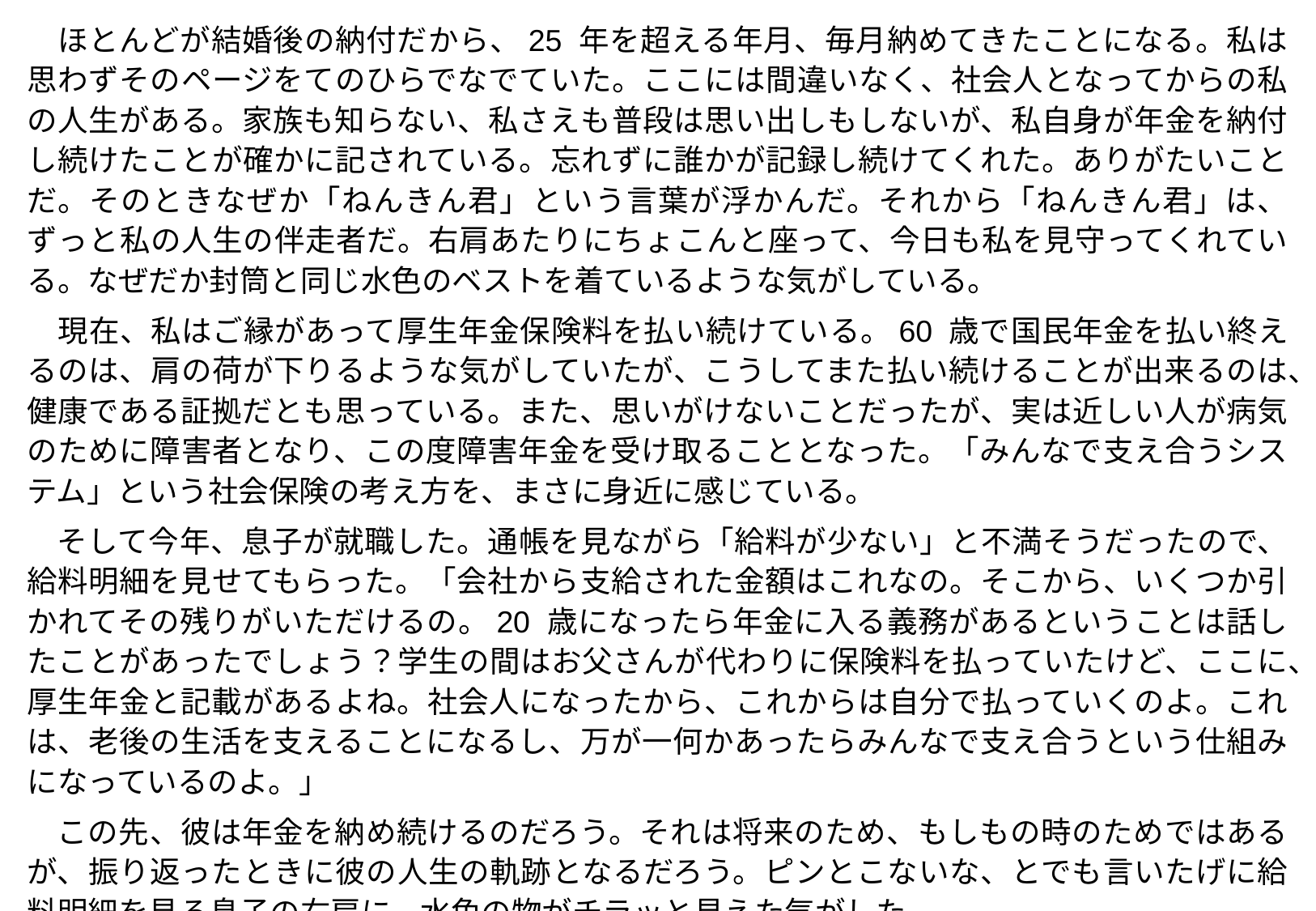

「わたしと年金」エッセイを読んでみよう（老齢年金）②  令和３年度　受賞作品（60代 女性）
   ほとんどが結婚後の納付だから、25 年を超える年月、毎月納めてきたことになる。私は思わずそのページをてのひらでなでていた。ここには間違いなく、社会人となってからの私の人生がある。家族も知らない、私さえも普段は思い出しもしないが、私自身が年金を納付し続けたことが確かに記されている。忘れずに誰かが記録し続けてくれた。ありがたいことだ。そのときなぜか「ねんきん君」という言葉が浮かんだ。それから「ねんきん君」は、ずっと私の人生の伴走者だ。右肩あたりにちょこんと座って、今日も私を見守ってくれている。なぜだか封筒と同じ水色のベストを着ているような気がしている。
　現在、私はご縁があって厚生年金保険料を払い続けている。60 歳で国民年金を払い終えるのは、肩の荷が下りるような気がしていたが、こうしてまた払い続けることが出来るのは、健康である証拠だとも思っている。また、思いがけないことだったが、実は近しい人が病気のために障害者となり、この度障害年金を受け取ることとなった。「みんなで支え合うシステム」という社会保険の考え方を、まさに身近に感じている。
   そして今年、息子が就職した。通帳を見ながら「給料が少ない」と不満そうだったので、給料明細を見せてもらった。「会社から支給された金額はこれなの。そこから、いくつか引かれてその残りがいただけるの。20 歳になったら年金に入る義務があるということは話したことがあったでしょう？学生の間はお父さんが代わりに保険料を払っていたけど、ここに、厚生年金と記載があるよね。社会人になったから、これからは自分で払っていくのよ。これは、老後の生活を支えることになるし、万が一何かあったらみんなで支え合うという仕組みになっているのよ。」
   この先、彼は年金を納め続けるのだろう。それは将来のため、もしもの時のためではあるが、振り返ったときに彼の人生の軌跡となるだろう。ピンとこないな、とでも言いたげに給料明細を見る息子の右肩に、水色の物がチラッと見えた気がした。
   「ねんきん君、今度は息子のことを頼んだよ！」